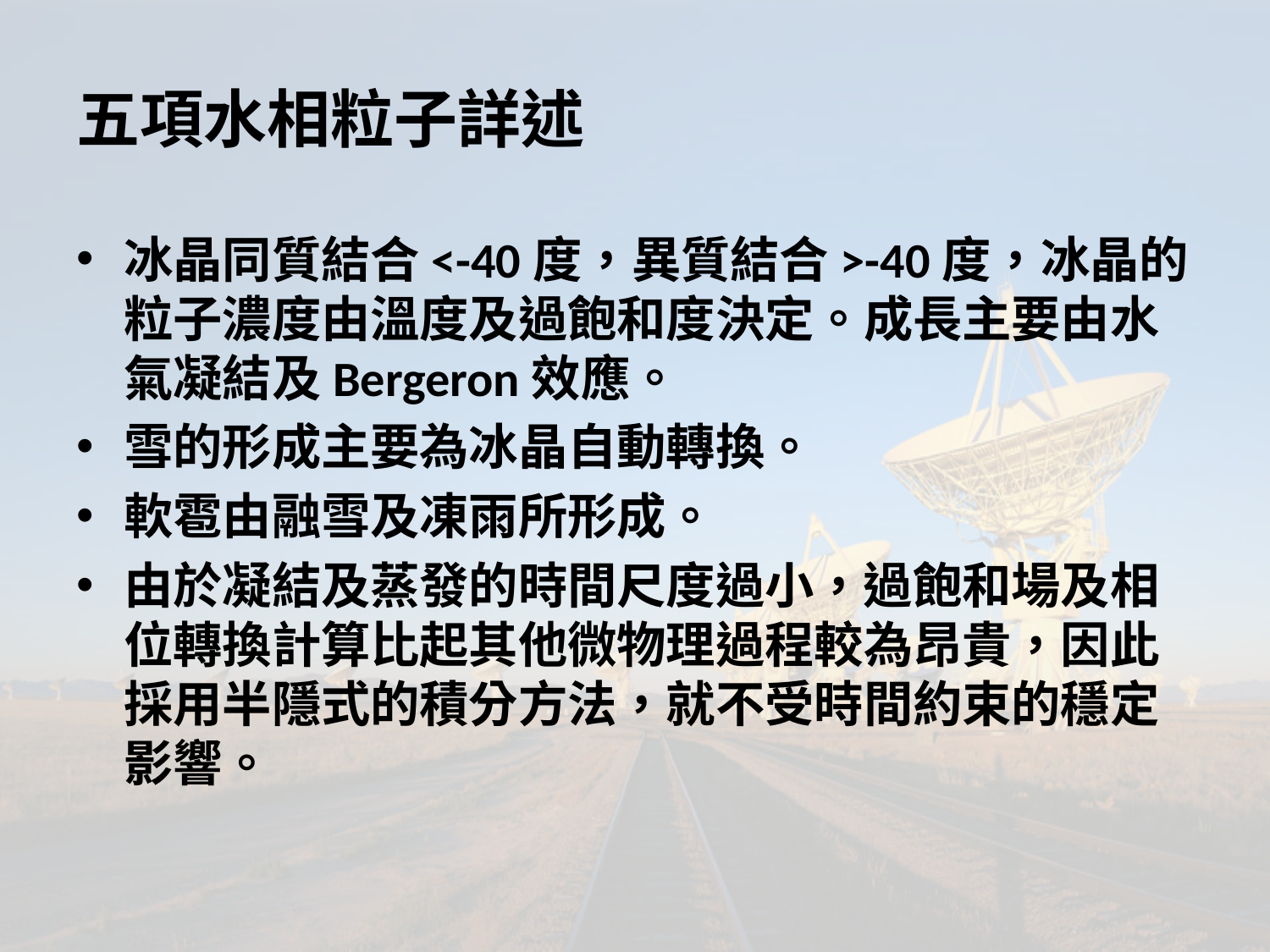

# 五項水相粒子詳述
冰晶同質結合<-40度，異質結合>-40度，冰晶的粒子濃度由溫度及過飽和度決定。成長主要由水氣凝結及Bergeron效應。
雪的形成主要為冰晶自動轉換。
軟雹由融雪及凍雨所形成。
由於凝結及蒸發的時間尺度過小，過飽和場及相位轉換計算比起其他微物理過程較為昂貴，因此採用半隱式的積分方法，就不受時間約束的穩定影響。